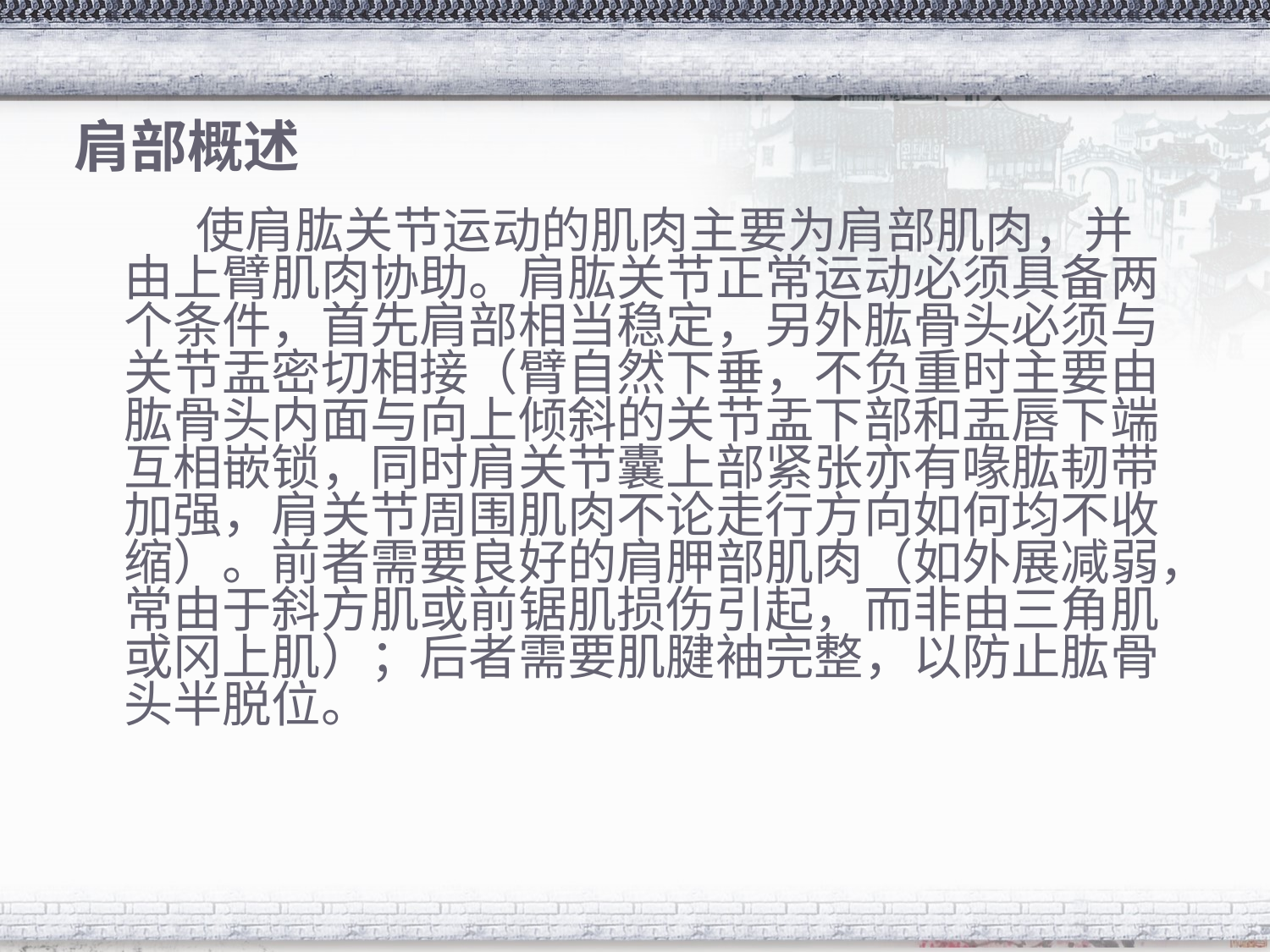

# 肩部概述
          使肩肱关节运动的肌肉主要为肩部肌肉，并由上臂肌肉协助。肩肱关节正常运动必须具备两个条件，首先肩部相当稳定，另外肱骨头必须与关节盂密切相接（臂自然下垂，不负重时主要由肱骨头内面与向上倾斜的关节盂下部和盂唇下端互相嵌锁，同时肩关节囊上部紧张亦有喙肱韧带加强，肩关节周围肌肉不论走行方向如何均不收缩）。前者需要良好的肩胛部肌肉（如外展减弱，常由于斜方肌或前锯肌损伤引起，而非由三角肌或冈上肌）；后者需要肌腱袖完整，以防止肱骨头半脱位。